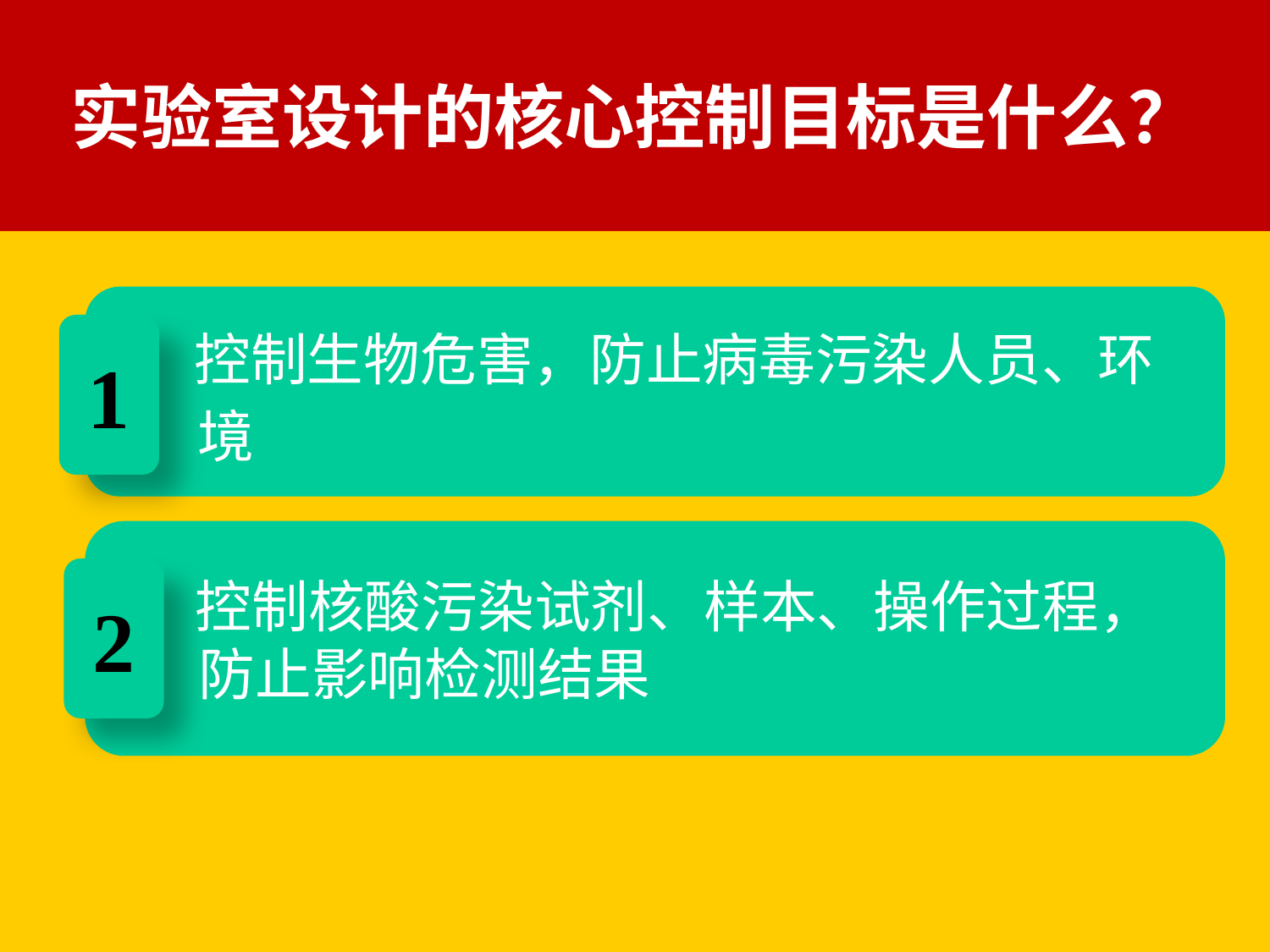

# 实验室设计的核心控制目标是什么？
        控制生物危害，防止病毒污染人员、环
      境
1
        控制核酸污染试剂、样本、操作过程，
      防止影响检测结果
2